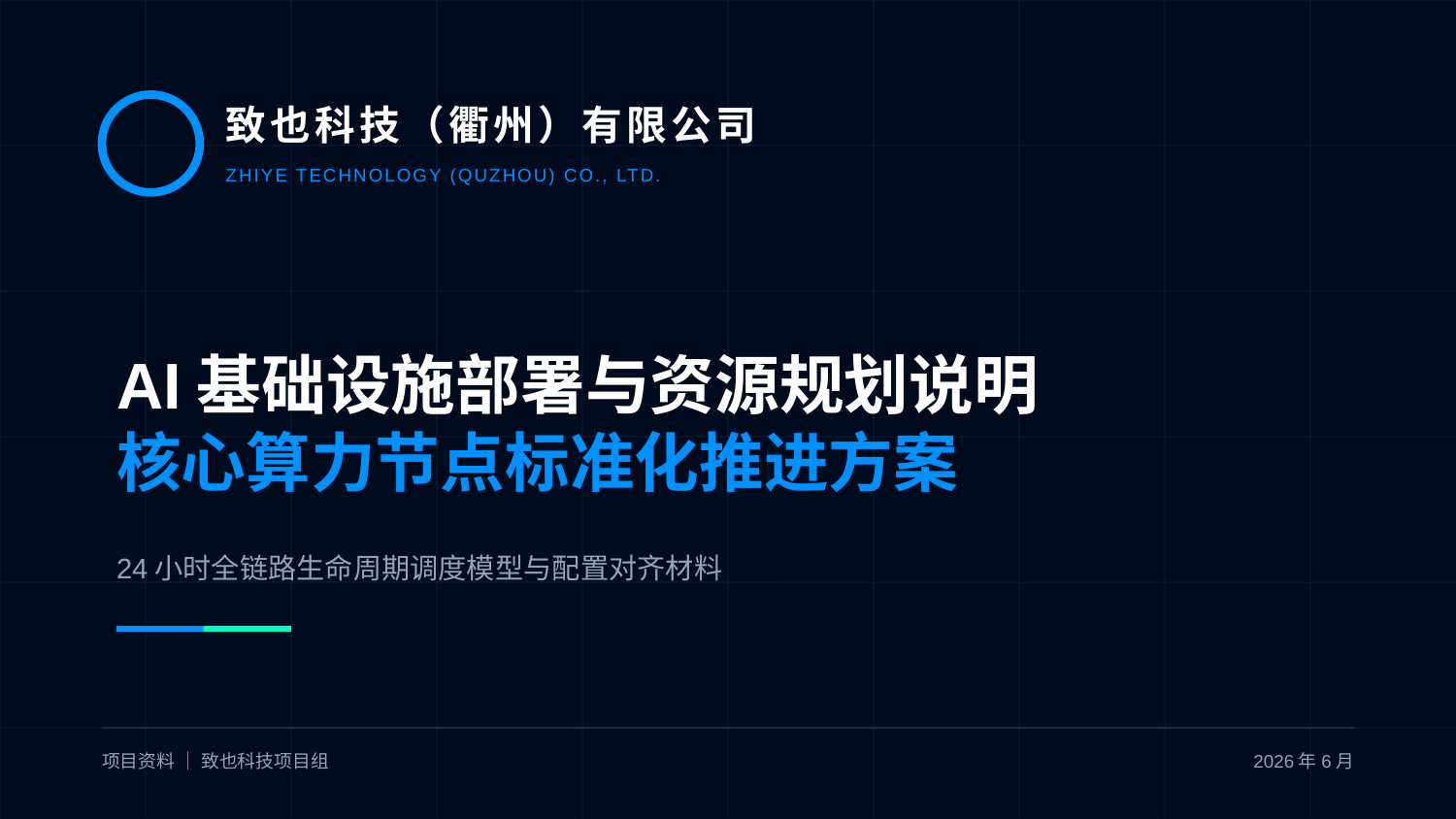

致也科技（衢州）有限公司

ZHIYE TECHNOLOGY (QUZHOU) CO., LTD.
AI基础设施部署与资源规划说明
核心算力节点标准化推进方案

24小时全链路生命周期调度模型与配置对齐材料

项目资料 ｜ 致也科技项目组
2026年6月